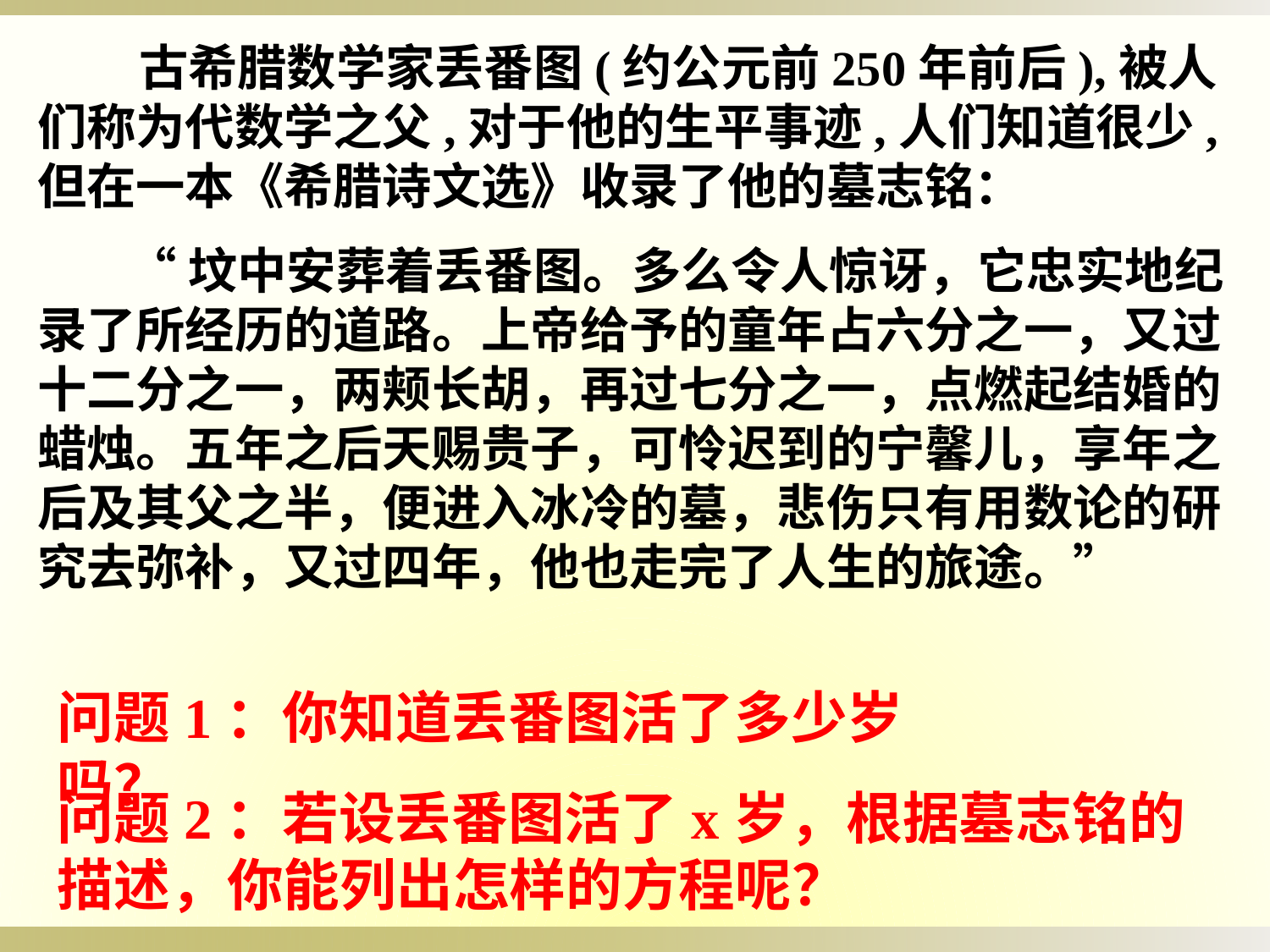

古希腊数学家丢番图(约公元前250年前后),被人们称为代数学之父,对于他的生平事迹,人们知道很少,但在一本《希腊诗文选》收录了他的墓志铭：
        “坟中安葬着丢番图。多么令人惊讶，它忠实地纪录了所经历的道路。上帝给予的童年占六分之一，又过十二分之一，两颊长胡，再过七分之一，点燃起结婚的蜡烛。五年之后天赐贵子，可怜迟到的宁馨儿，享年之后及其父之半，便进入冰冷的墓，悲伤只有用数论的研究去弥补，又过四年，他也走完了人生的旅途。”
问题1：你知道丢番图活了多少岁吗？
问题2：若设丢番图活了x岁，根据墓志铭的描述，你能列出怎样的方程呢？